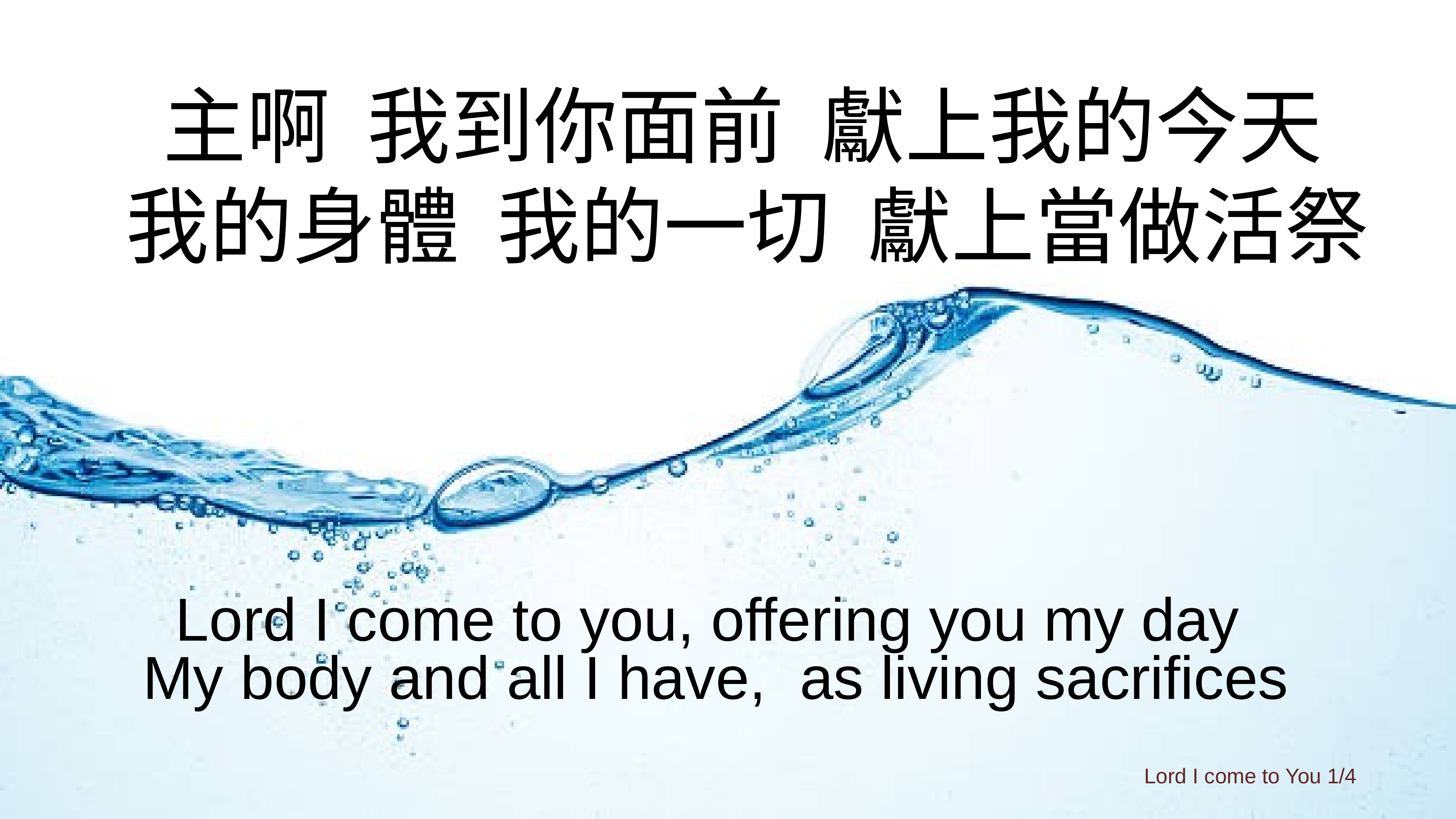

主啊  我到你面前  獻上我的今天
 我的身體  我的一切  獻上當做活祭
Lord I come to you, offering you my day
My body and all I have,  as living sacrifices
Lord I come to You 1/4